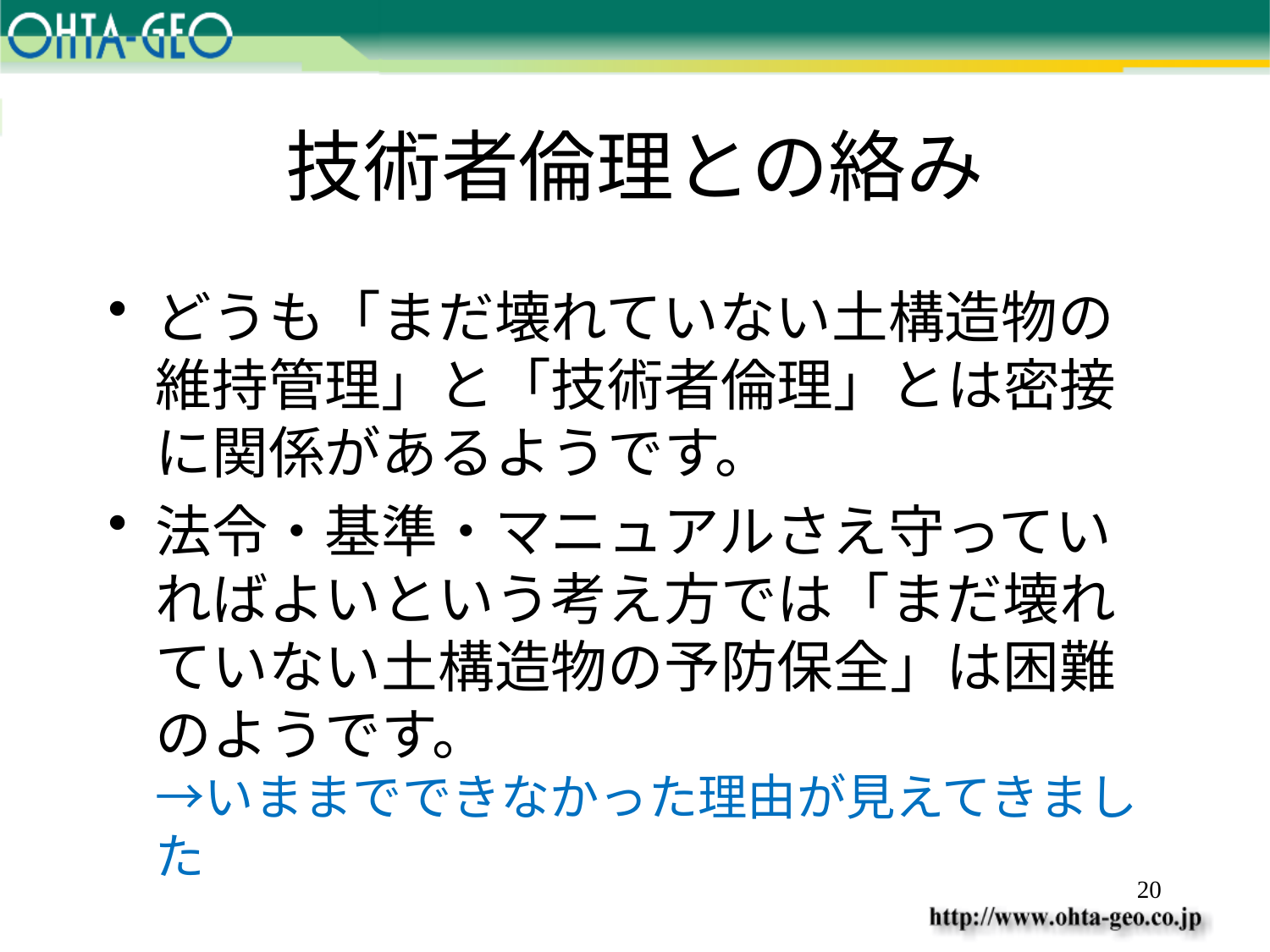

# 技術者倫理との絡み
どうも「まだ壊れていない土構造物の維持管理」と「技術者倫理」とは密接に関係があるようです。
法令・基準・マニュアルさえ守っていればよいという考え方では「まだ壊れていない土構造物の予防保全」は困難のようです。
→いままでできなかった理由が見えてきました
20